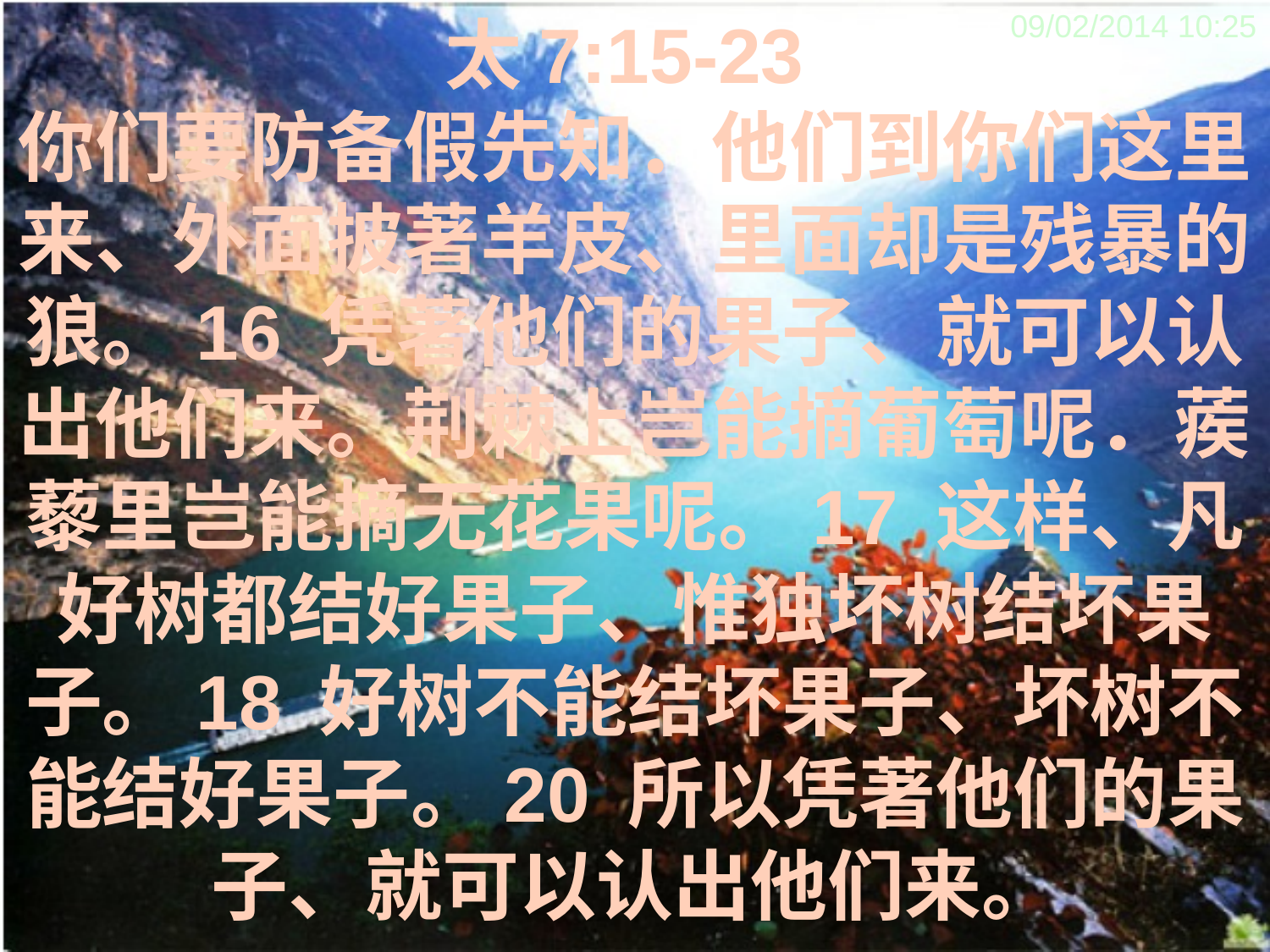

太7:15-23
你们要防备假先知．他们到你们这里来、外面披著羊皮、里面却是残暴的狼。16 凭著他们的果子、就可以认出他们来。荆棘上岂能摘葡萄呢．蒺藜里岂能摘无花果呢。17 这样、凡好树都结好果子、惟独坏树结坏果子。18 好树不能结坏果子、坏树不能结好果子。20 所以凭著他们的果子、就可以认出他们来。
09/02/2014 10:25